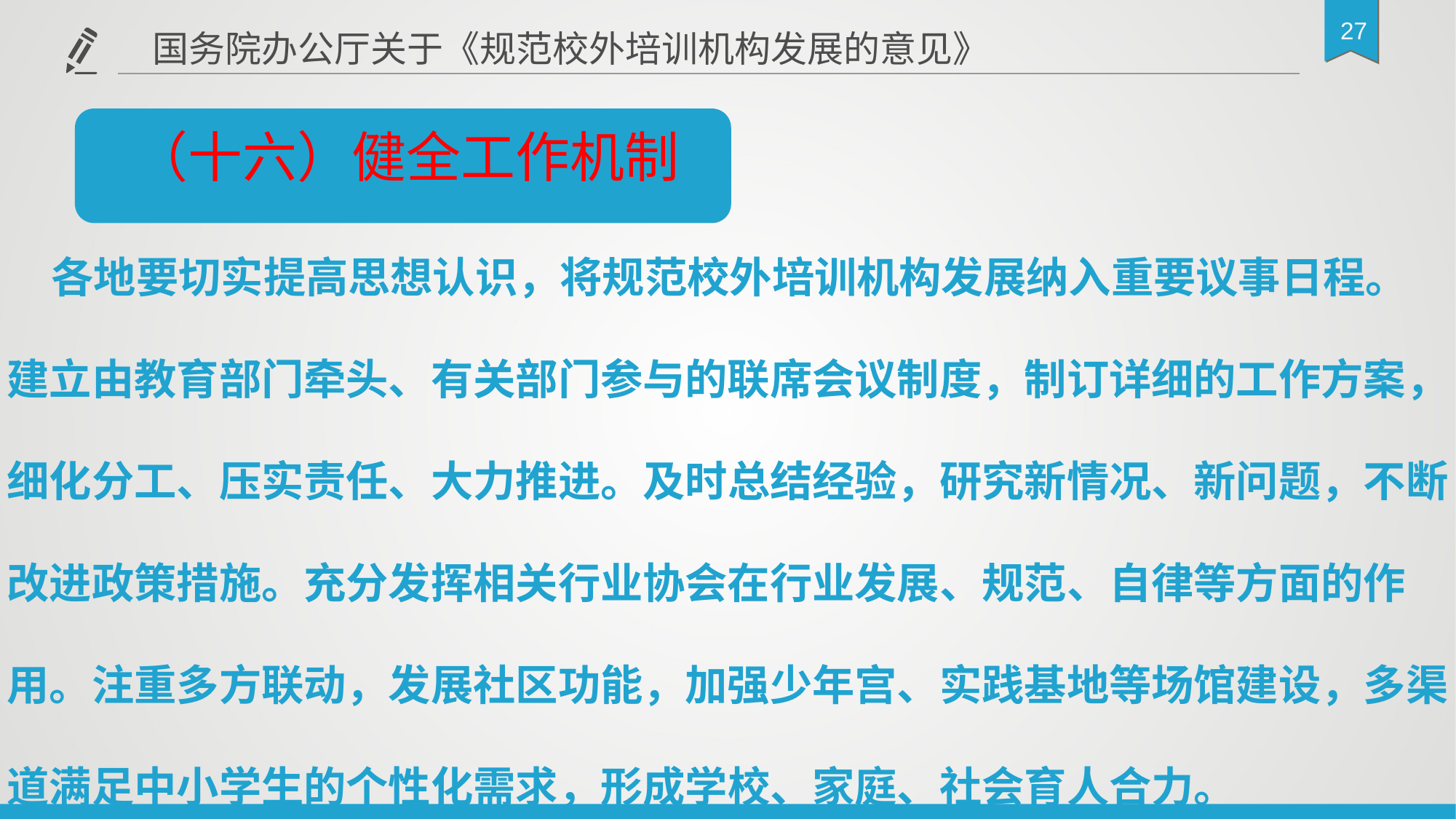

国务院办公厅关于《规范校外培训机构发展的意见》

（十六）健全工作机制
    各地要切实提高思想认识，将规范校外培训机构发展纳入重要议事日程。建立由教育部门牵头、有关部门参与的联席会议制度，制订详细的工作方案，细化分工、压实责任、大力推进。及时总结经验，研究新情况、新问题，不断改进政策措施。充分发挥相关行业协会在行业发展、规范、自律等方面的作用。注重多方联动，发展社区功能，加强少年宫、实践基地等场馆建设，多渠道满足中小学生的个性化需求，形成学校、家庭、社会育人合力。